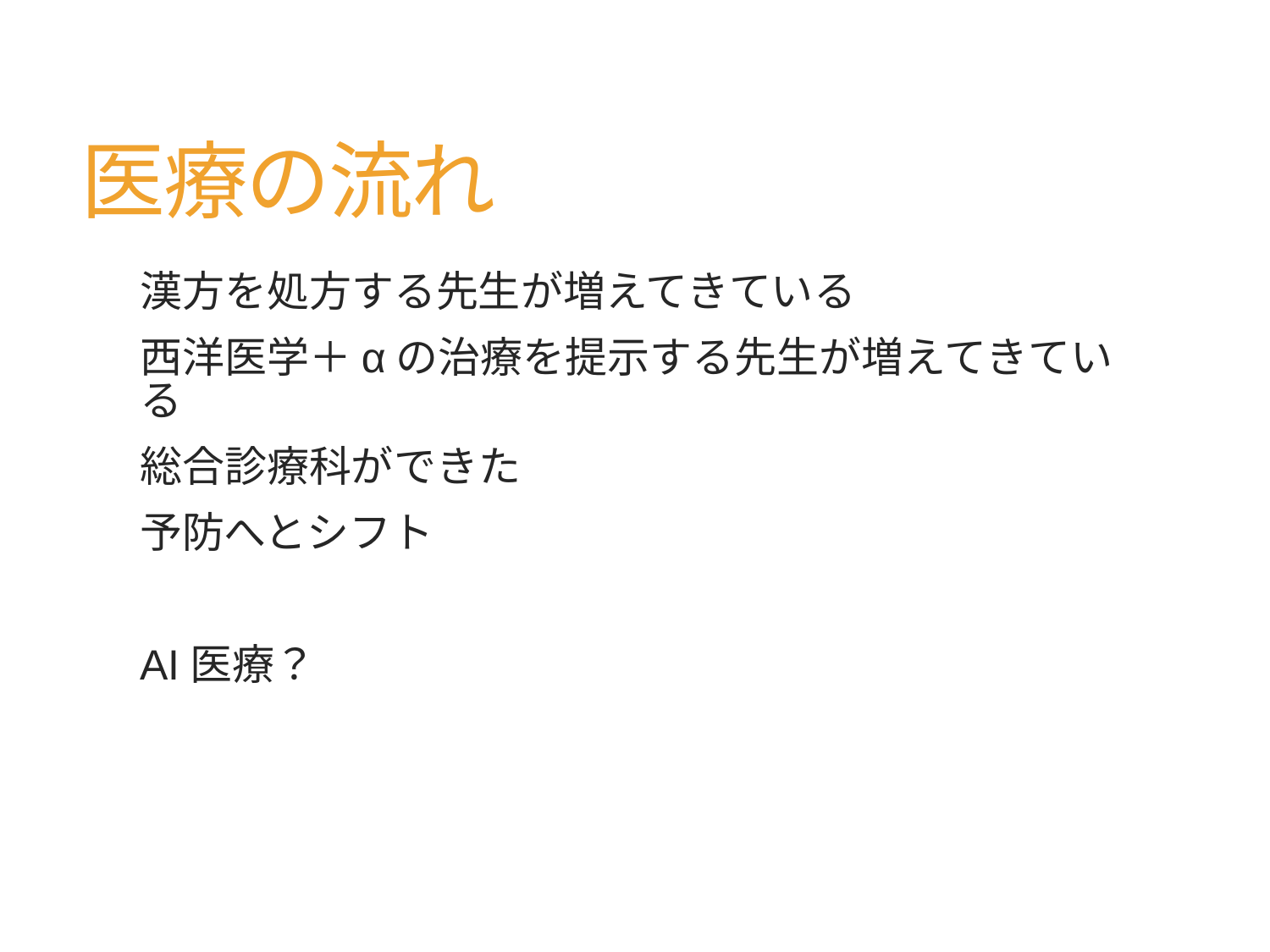

# 医療の流れ
漢方を処方する先生が増えてきている
西洋医学＋αの治療を提示する先生が増えてきている
総合診療科ができた
予防へとシフト

AI医療？